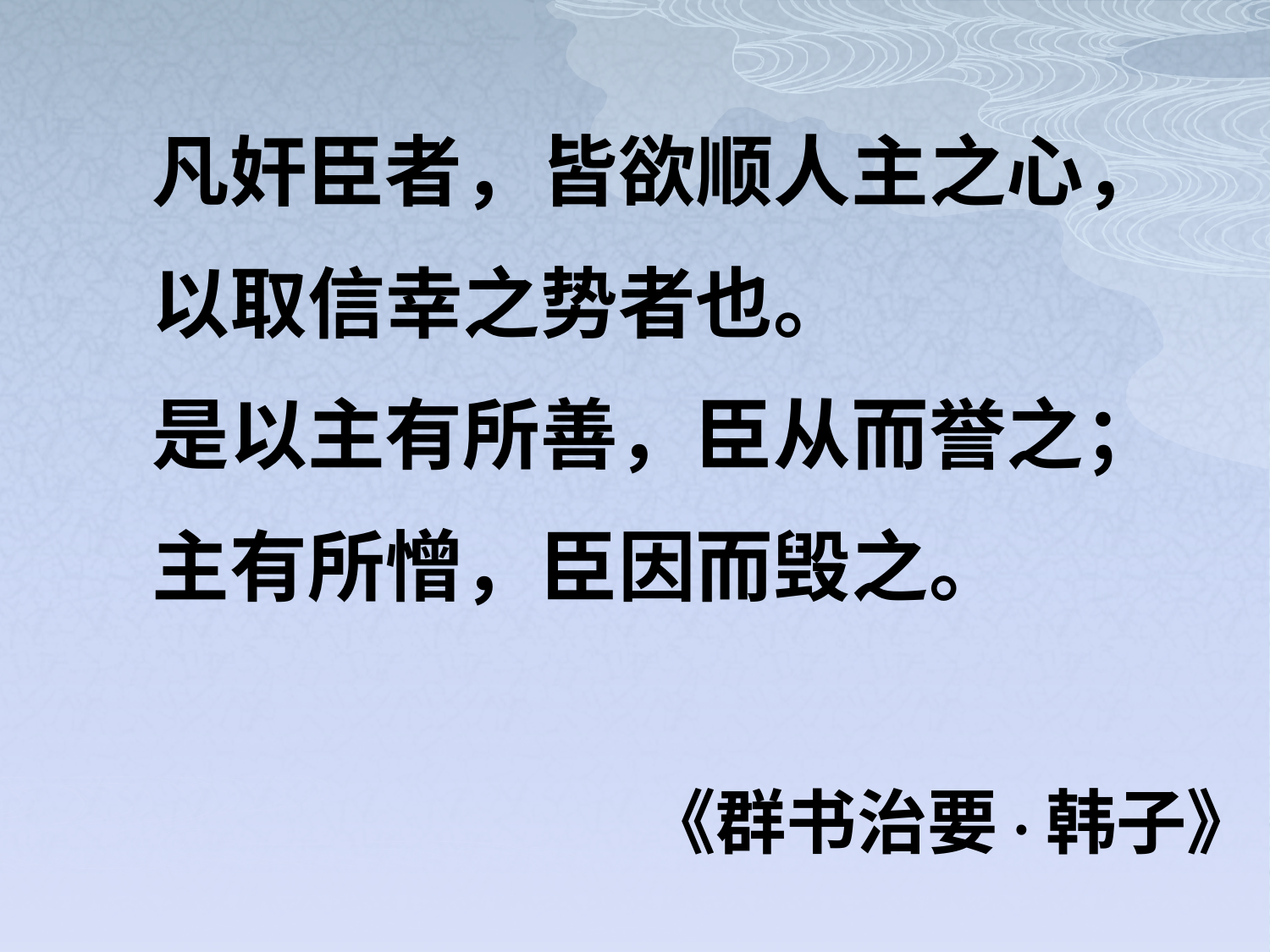

凡奸臣者，皆欲顺人主之心，
以取信幸之势者也。
是以主有所善，臣从而誉之；
主有所憎，臣因而毁之。

《群书治要·韩子》